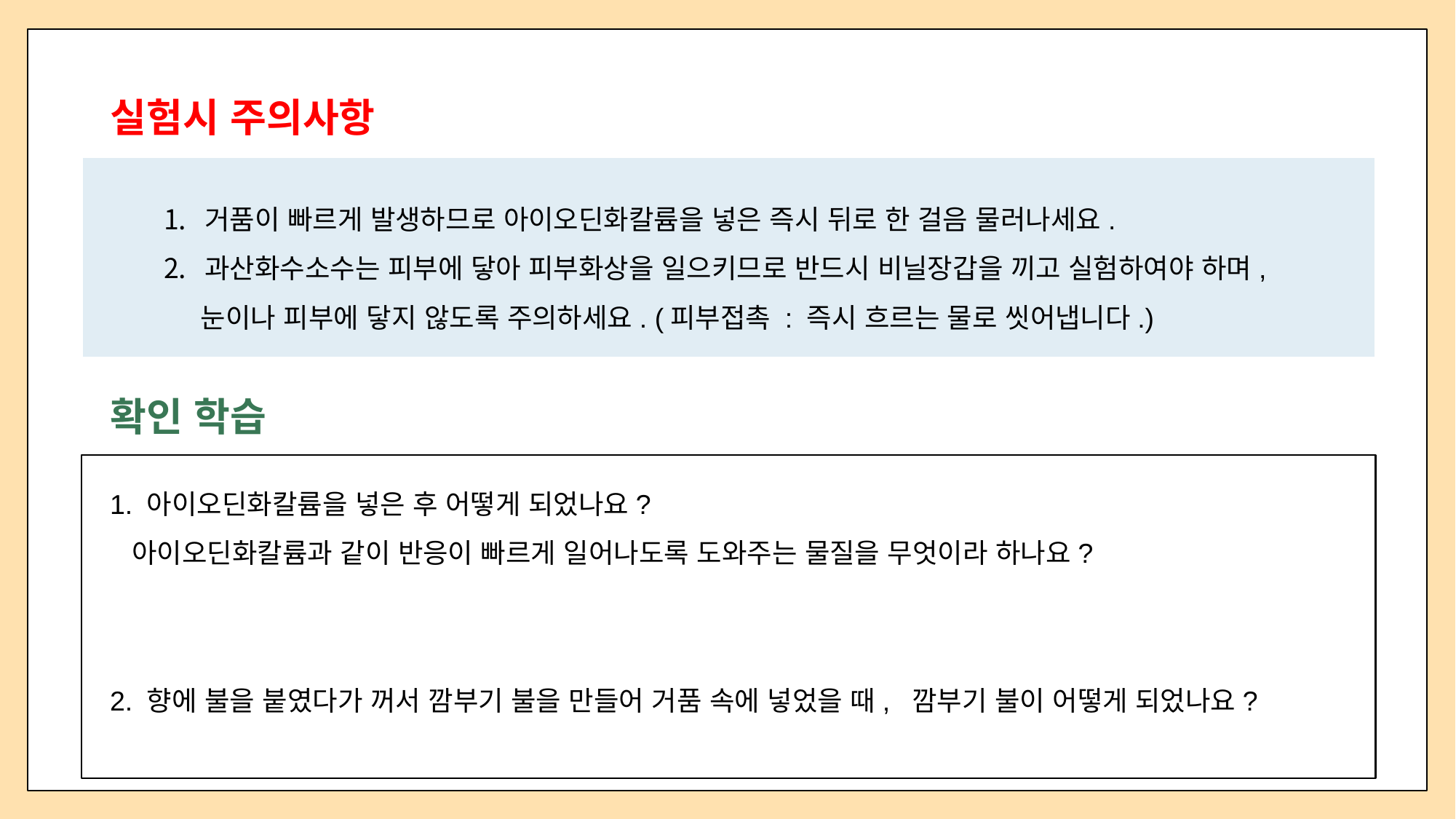

실험시 주의사항

거품이 빠르게 발생하므로 아이오딘화칼륨을 넣은 즉시 뒤로 한 걸음 물러나세요.
과산화수소수는 피부에 닿아 피부화상을 일으키므로 반드시 비닐장갑을 끼고 실험하여야 하며,
    눈이나 피부에 닿지 않도록 주의하세요. (피부접촉 : 즉시 흐르는 물로 씻어냅니다.)
확인 학습

1. 아이오딘화칼륨을 넣은 후 어떻게 되었나요?
  아이오딘화칼륨과 같이 반응이 빠르게 일어나도록 도와주는 물질을 무엇이라 하나요?

2. 향에 불을 붙였다가 꺼서 깜부기 불을 만들어 거품 속에 넣었을 때,  깜부기 불이 어떻게 되었나요?